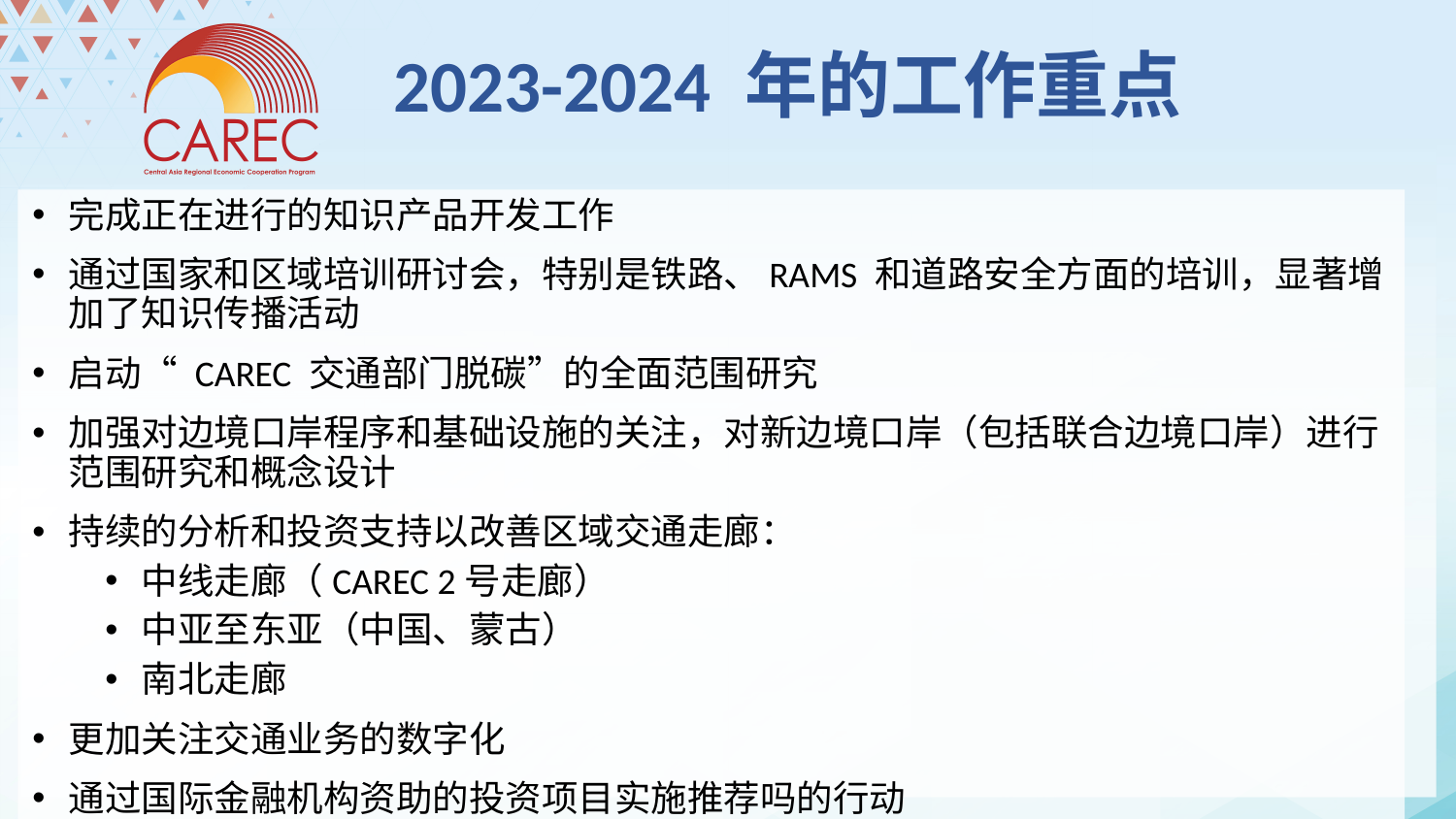

# 2023-2024 年的工作重点
完成正在进行的知识产品开发工作
通过国家和区域培训研讨会，特别是铁路、RAMS 和道路安全方面的培训，显著增加了知识传播活动
启动“ CAREC 交通部门脱碳”的全面范围研究
加强对边境口岸程序和基础设施的关注，对新边境口岸（包括联合边境口岸）进行范围研究和概念设计
持续的分析和投资支持以改善区域交通走廊：
中线走廊（CAREC 2号走廊）
中亚至东亚（中国、蒙古）
南北走廊
更加关注交通业务的数字化
通过国际金融机构资助的投资项目实施推荐吗的行动